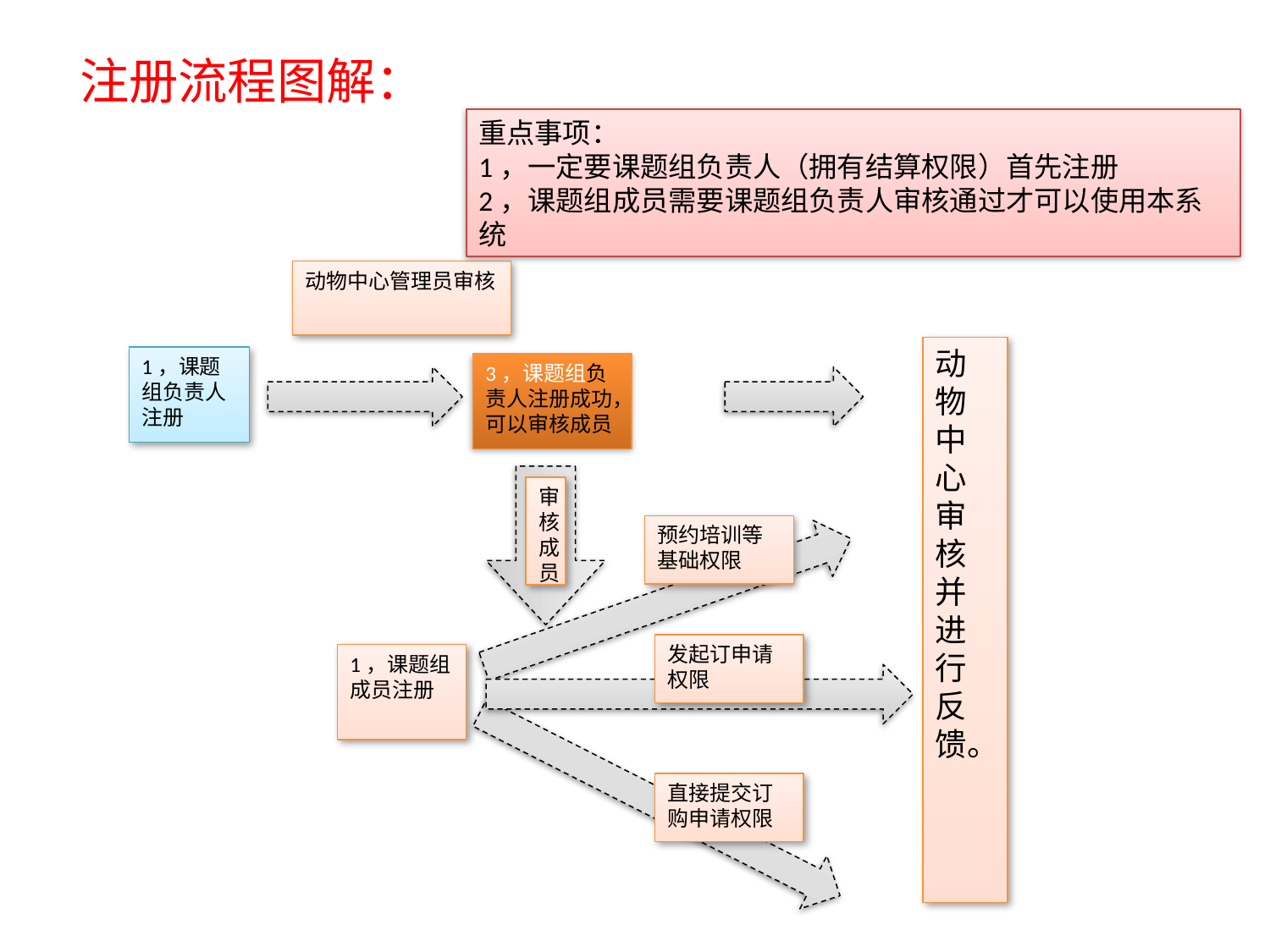

# 注册流程图解：
重点事项：
1，一定要课题组负责人（拥有结算权限）首先注册
2，课题组成员需要课题组负责人审核通过才可以使用本系统
动物中心管理员审核
动物中心审核并进行反馈。
1，课题组负责人注册
3，课题组负责人注册成功，可以审核成员

审核成员

预约培训等基础权限

发起订申请权限
1，课题组成员注册

直接提交订购申请权限